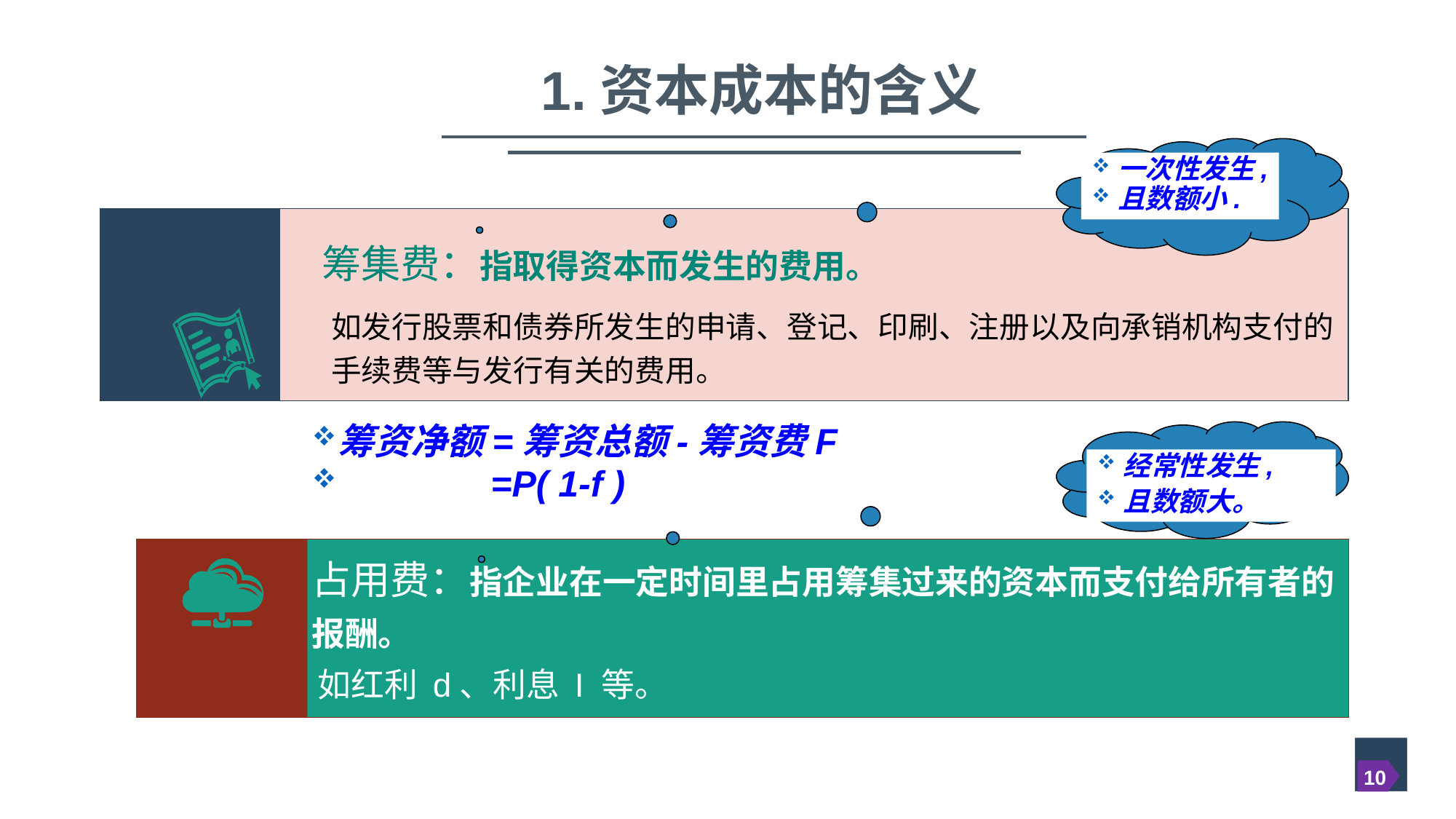

1.资本成本的含义

一次性发生,
且数额小.

筹集费：指取得资本而发生的费用。

如发行股票和债券所发生的申请、登记、印刷、注册以及向承销机构支付的手续费等与发行有关的费用。

筹资净额=筹资总额-筹资费F
               =P( 1-f )

经常性发生,
且数额大。
占用费：指企业在一定时间里占用筹集过来的资本而支付给所有者的报酬。

如红利 d、利息 I 等。

10